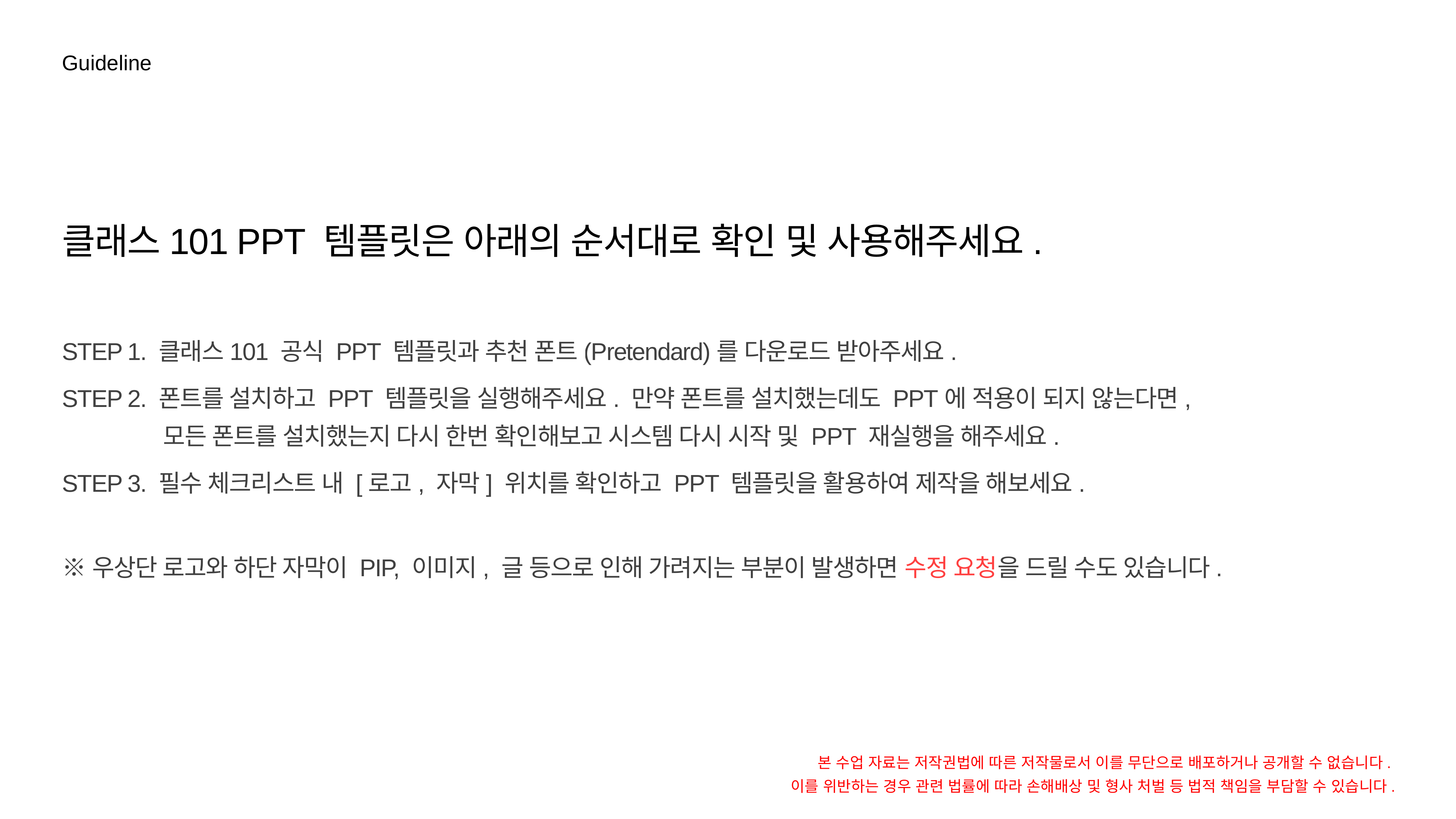

Guideline
클래스101 PPT 템플릿은 아래의 순서대로 확인 및 사용해주세요.

STEP 1. 클래스101 공식 PPT 템플릿과 추천 폰트(Pretendard)를 다운로드 받아주세요.
STEP 2. 폰트를 설치하고 PPT 템플릿을 실행해주세요. 만약 폰트를 설치했는데도 PPT에 적용이 되지 않는다면,
                모든 폰트를 설치했는지 다시 한번 확인해보고 시스템 다시 시작 및 PPT 재실행을 해주세요.
STEP 3. 필수 체크리스트 내 [로고, 자막] 위치를 확인하고 PPT 템플릿을 활용하여 제작을 해보세요.
※우상단 로고와 하단 자막이 PIP, 이미지, 글 등으로 인해 가려지는 부분이 발생하면 수정 요청을 드릴 수도 있습니다.
본 수업 자료는 저작권법에 따른 저작물로서 이를 무단으로 배포하거나 공개할 수 없습니다.
이를 위반하는 경우 관련 법률에 따라 손해배상 및 형사 처벌 등 법적 책임을 부담할 수 있습니다.